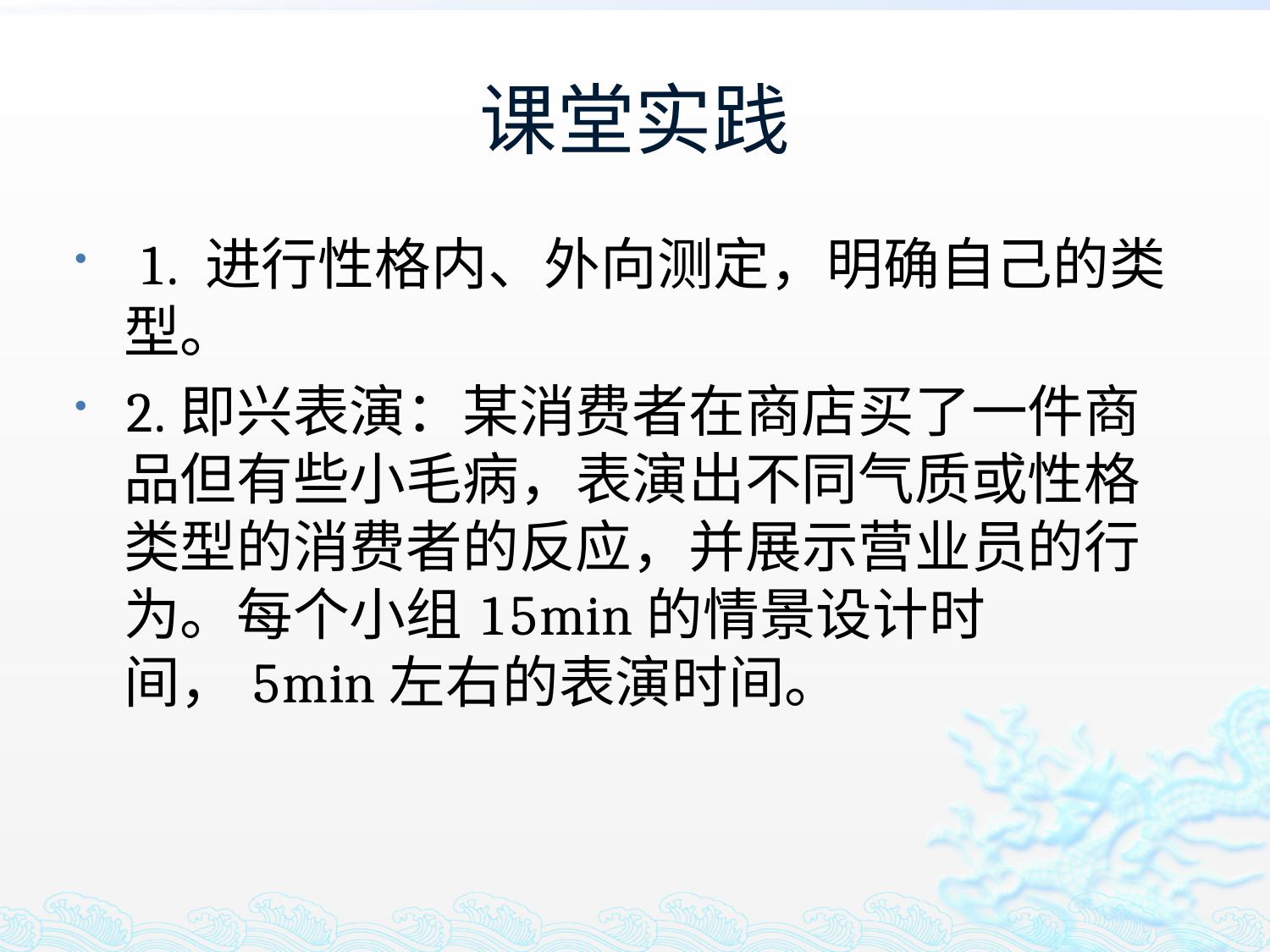

# 课堂实践
 1. 进行性格内、外向测定，明确自己的类型。
2.即兴表演：某消费者在商店买了一件商品但有些小毛病，表演出不同气质或性格类型的消费者的反应，并展示营业员的行为。每个小组15min的情景设计时间，5min左右的表演时间。